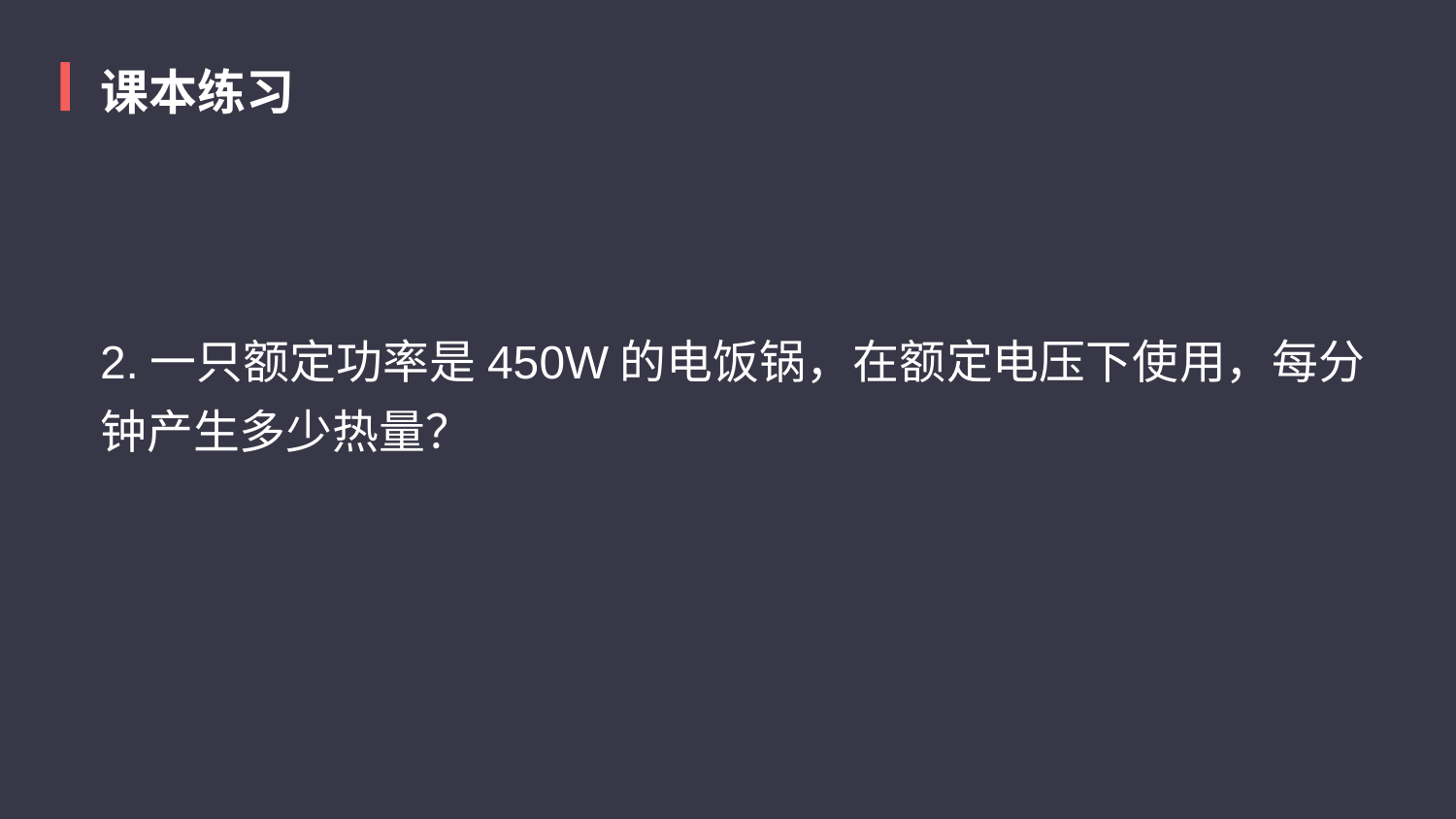

课本练习

2.一只额定功率是450W的电饭锅，在额定电压下使用，每分钟产生多少热量？